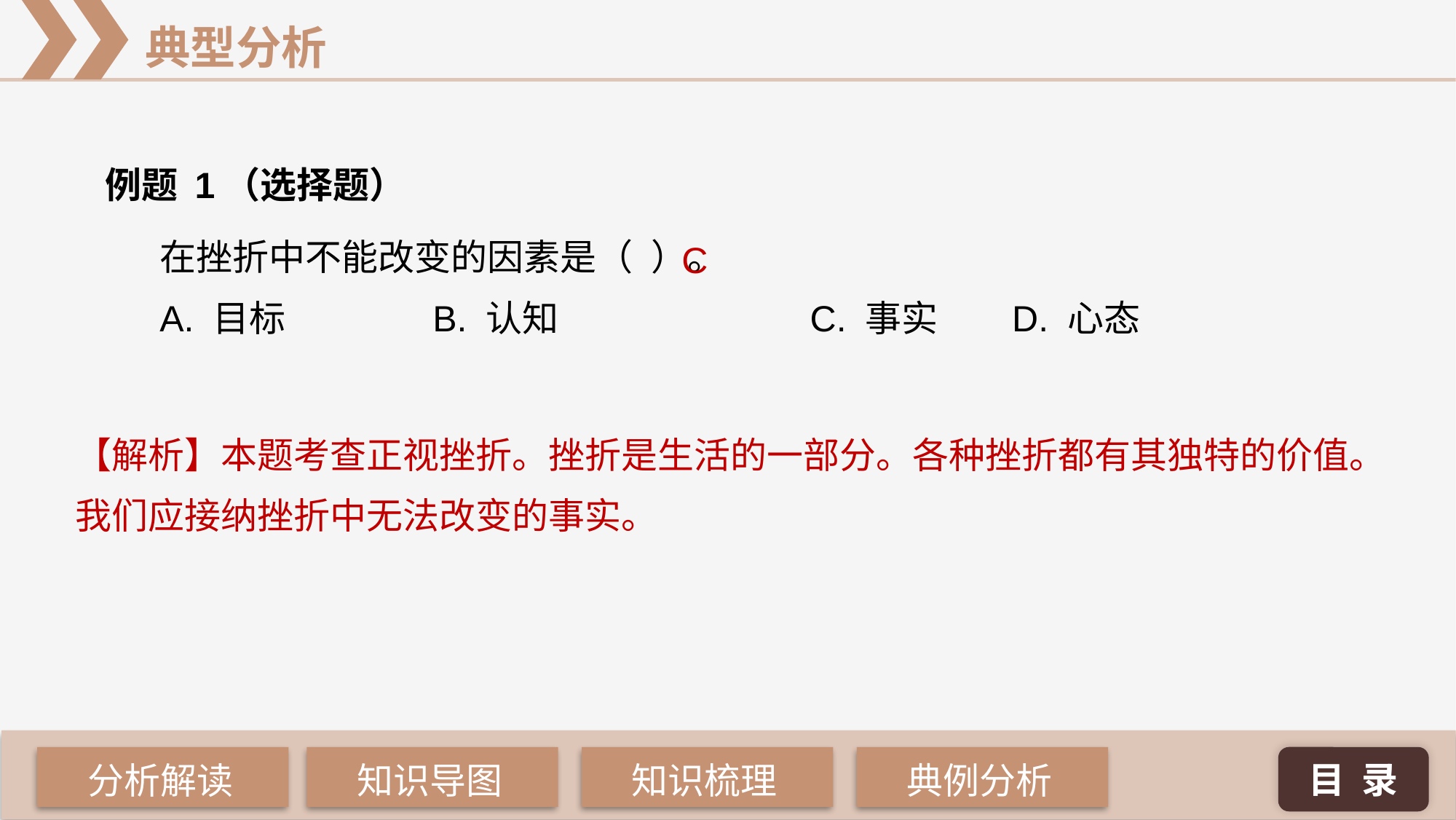

例题 1（选择题）
在挫折中不能改变的因素是（ 	）。
A. 目标 		B. 认知 		     C. 事实  	   D. 心态
C
【解析】本题考查正视挫折。挫折是生活的一部分。各种挫折都有其独特的价值。我们应接纳挫折中无法改变的事实。